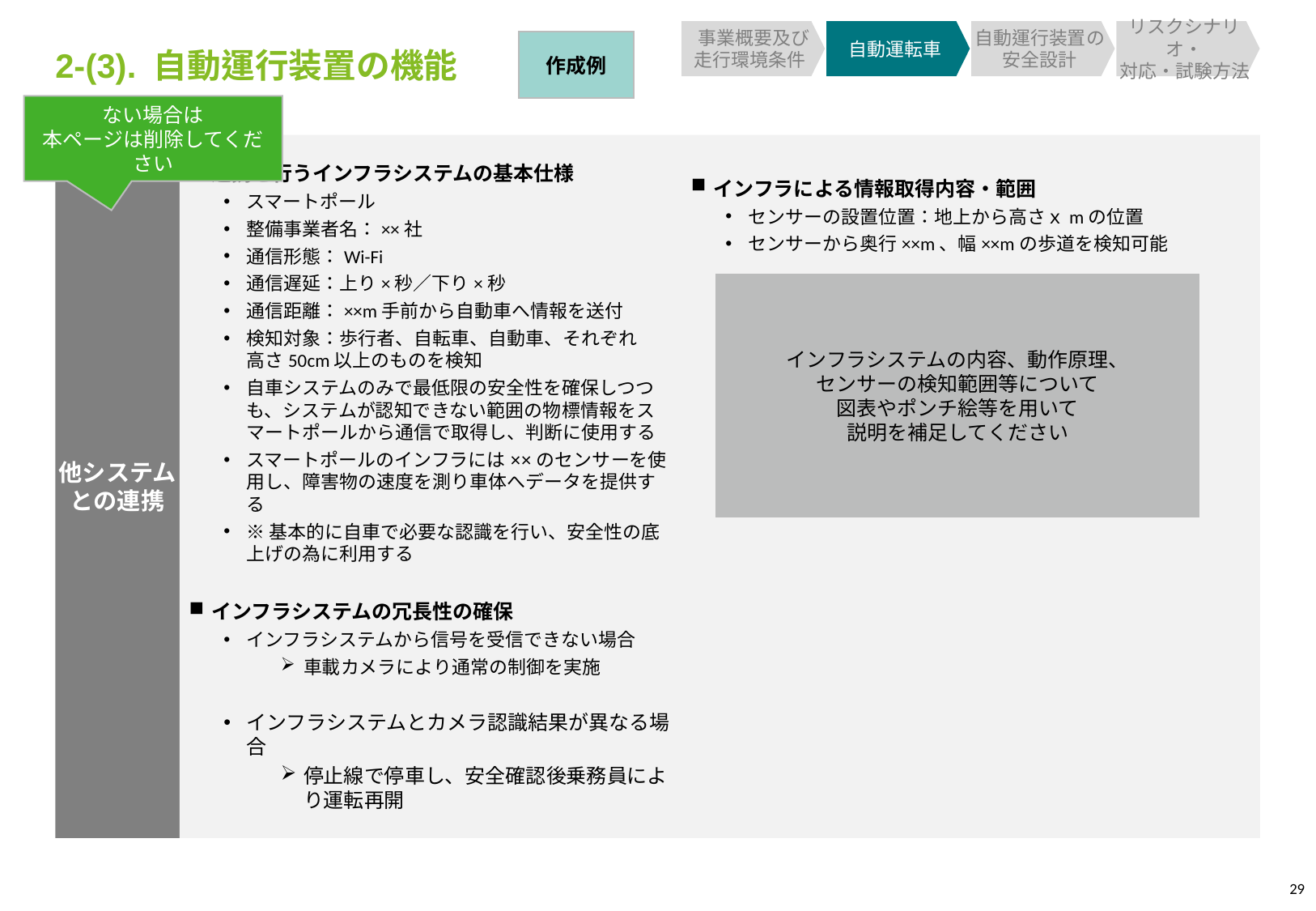

事業概要及び
走行環境条件
自動運転車
自動運行装置の安全設計
リスクシナリオ・
対応・試験方法
作成例
2-(3). 自動運行装置の機能
ない場合は
本ページは削除してください
連携を行うインフラシステムの基本仕様
スマートポール
整備事業者名：××社
通信形態：Wi-Fi
通信遅延：上り×秒／下り×秒
通信距離：××m手前から自動車へ情報を送付
検知対象：歩行者、自転車、自動車、それぞれ
高さ50cm以上のものを検知
自車システムのみで最低限の安全性を確保しつつも、システムが認知できない範囲の物標情報をスマートポールから通信で取得し、判断に使用する
スマートポールのインフラには××のセンサーを使用し、障害物の速度を測り車体へデータを提供する
※基本的に自車で必要な認識を行い、安全性の底上げの為に利用する

インフラシステムの冗長性の確保
インフラシステムから信号を受信できない場合
車載カメラにより通常の制御を実施

インフラシステムとカメラ認識結果が異なる場合
停止線で停車し、安全確認後乗務員により運転再開
インフラによる情報取得内容・範囲
センサーの設置位置：地上から高さｘmの位置
センサーから奥行××m、幅××mの歩道を検知可能

他システム
との連携
インフラシステムの内容、動作原理、
センサーの検知範囲等について
図表やポンチ絵等を用いて
説明を補足してください
29